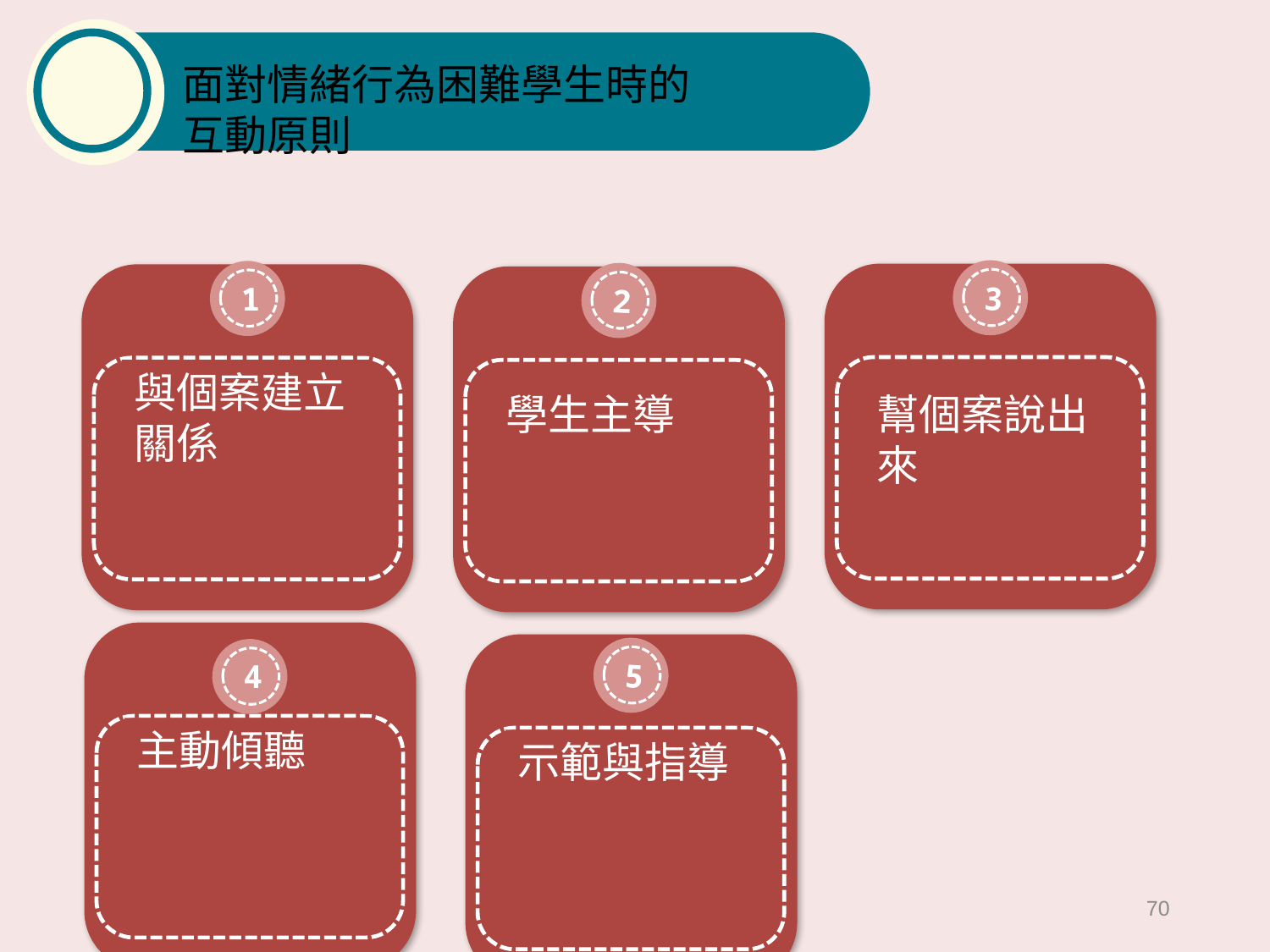

面對情緒行為困難學生時的
互動原則
1
3
1
1
1
2

幫個案說出來

與個案建立關係

學生主導

主動傾聽

示範與指導
1
5
1
4
70